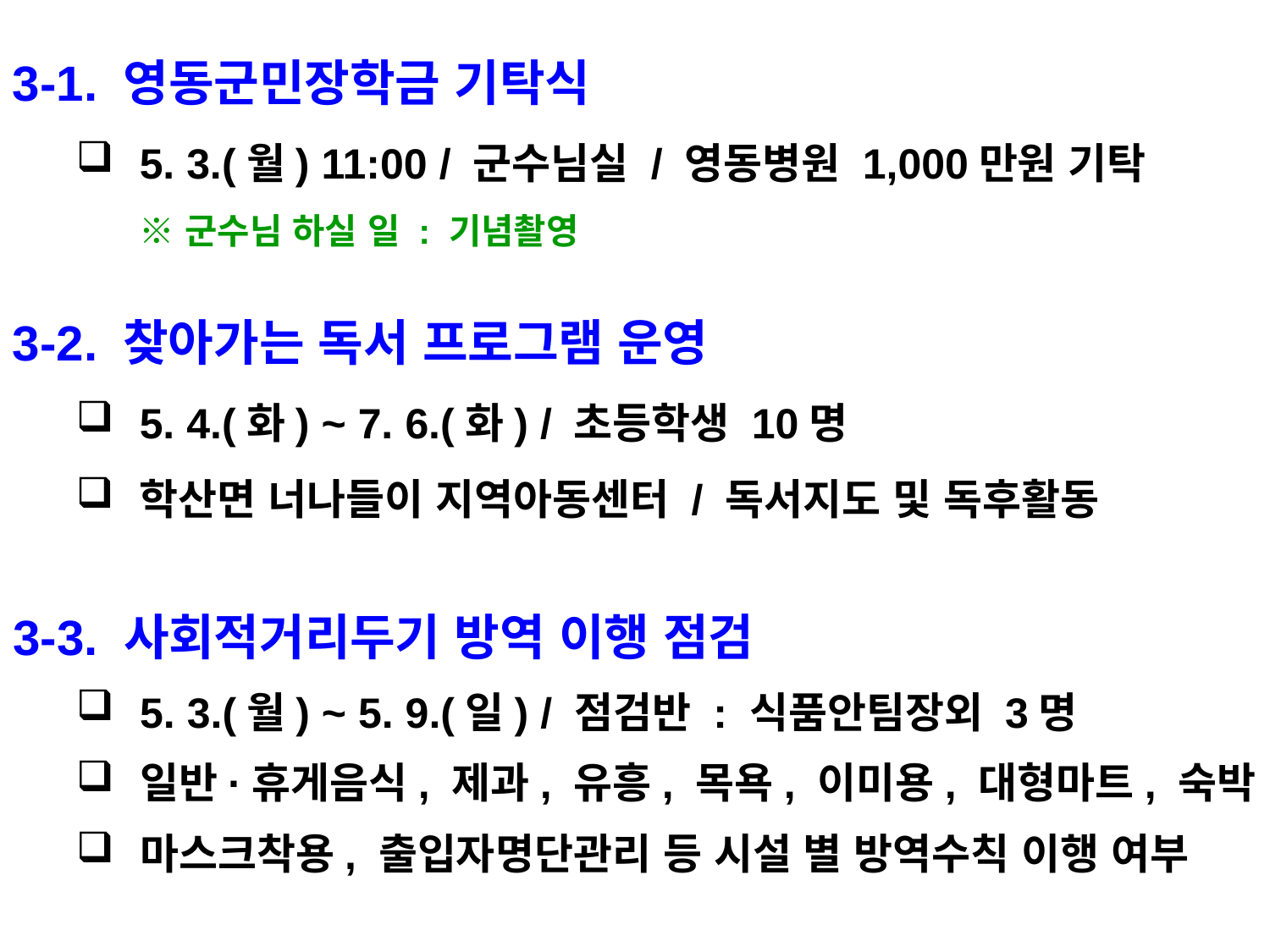

3-1. 영동군민장학금 기탁식
5. 3.(월) 11:00 / 군수님실 / 영동병원 1,000만원 기탁
※ 군수님 하실 일 : 기념촬영

3-2. 찾아가는 독서 프로그램 운영
5. 4.(화) ~ 7. 6.(화) / 초등학생 10명
학산면 너나들이 지역아동센터 / 독서지도 및 독후활동
3-3. 사회적거리두기 방역 이행 점검
5. 3.(월) ~ 5. 9.(일) / 점검반 : 식품안팀장외 3명
일반·휴게음식, 제과, 유흥, 목욕, 이미용, 대형마트, 숙박
마스크착용, 출입자명단관리 등 시설 별 방역수칙 이행 여부